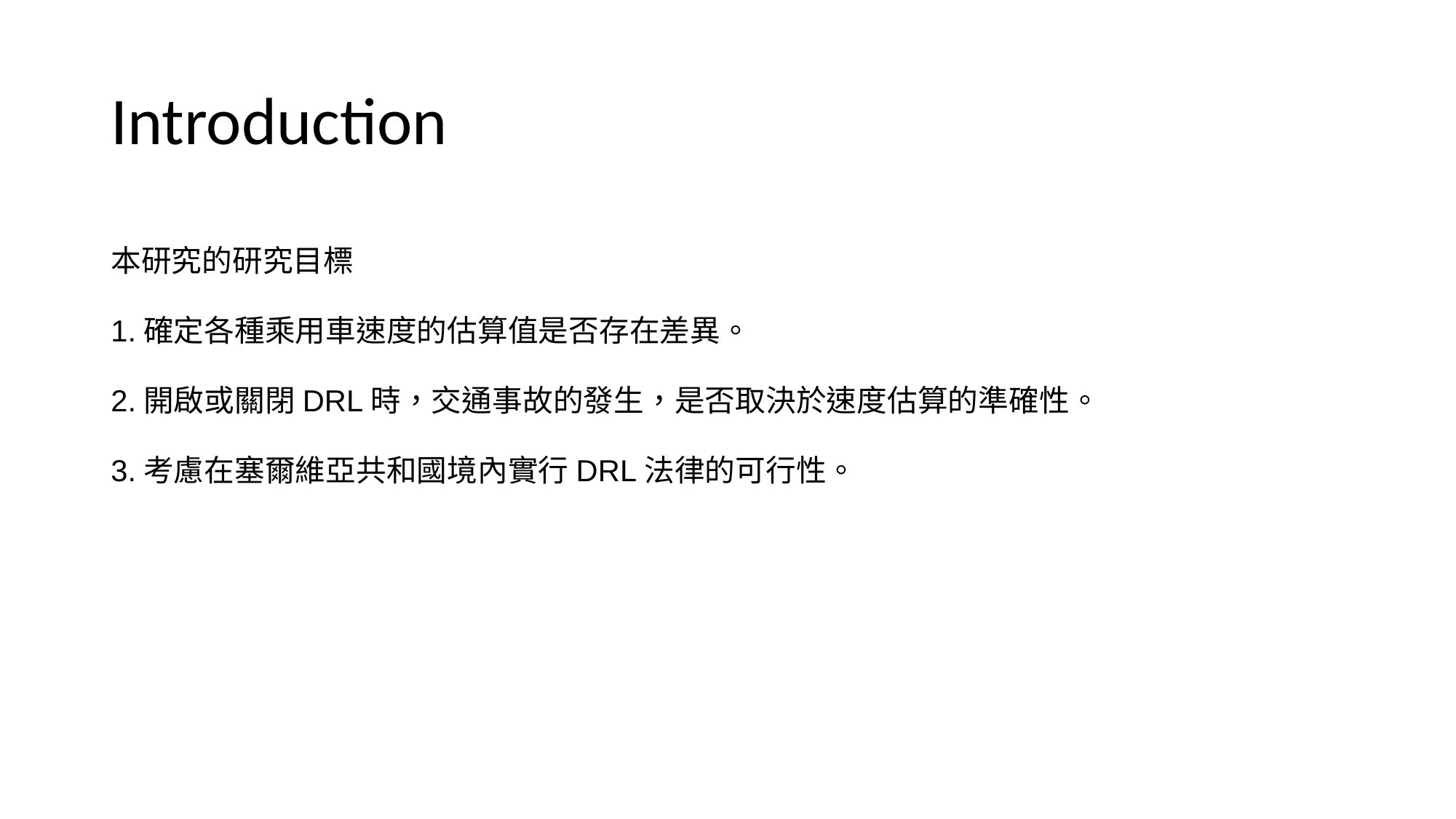

# Introduction
本研究的研究目標
1.確定各種乘用車速度的估算值是否存在差異。
2.開啟或關閉DRL時，交通事故的發生，是否取決於速度估算的準確性。
3.考慮在塞爾維亞共和國境內實行DRL法律的可行性。